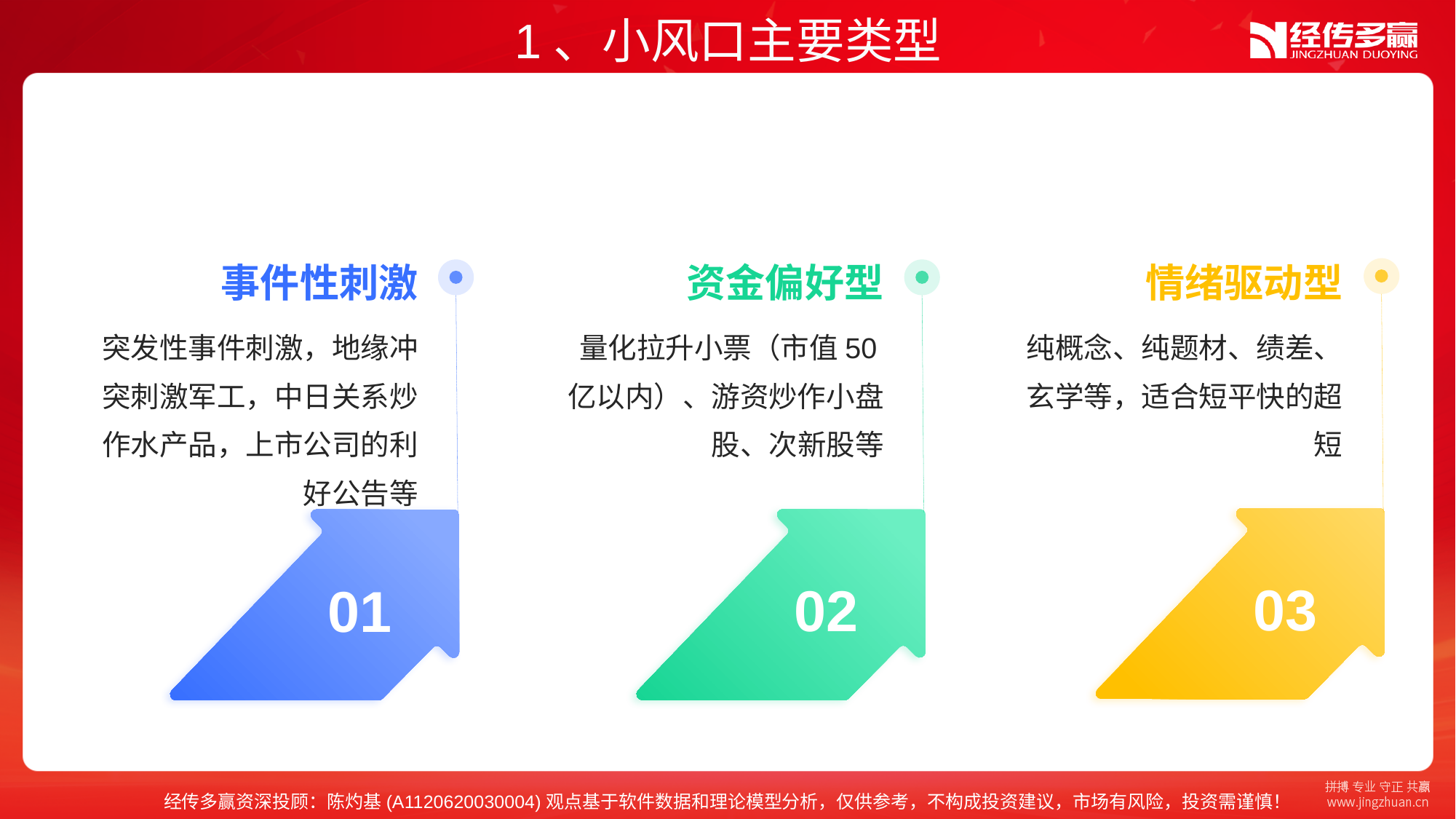

1、小风口主要类型
事件性刺激
资金偏好型
情绪驱动型

突发性事件刺激，地缘冲突刺激军工，中日关系炒作水产品，上市公司的利好公告等
量化拉升小票（市值50亿以内）、游资炒作小盘股、次新股等
纯概念、纯题材、绩差、玄学等，适合短平快的超短

03
02
01